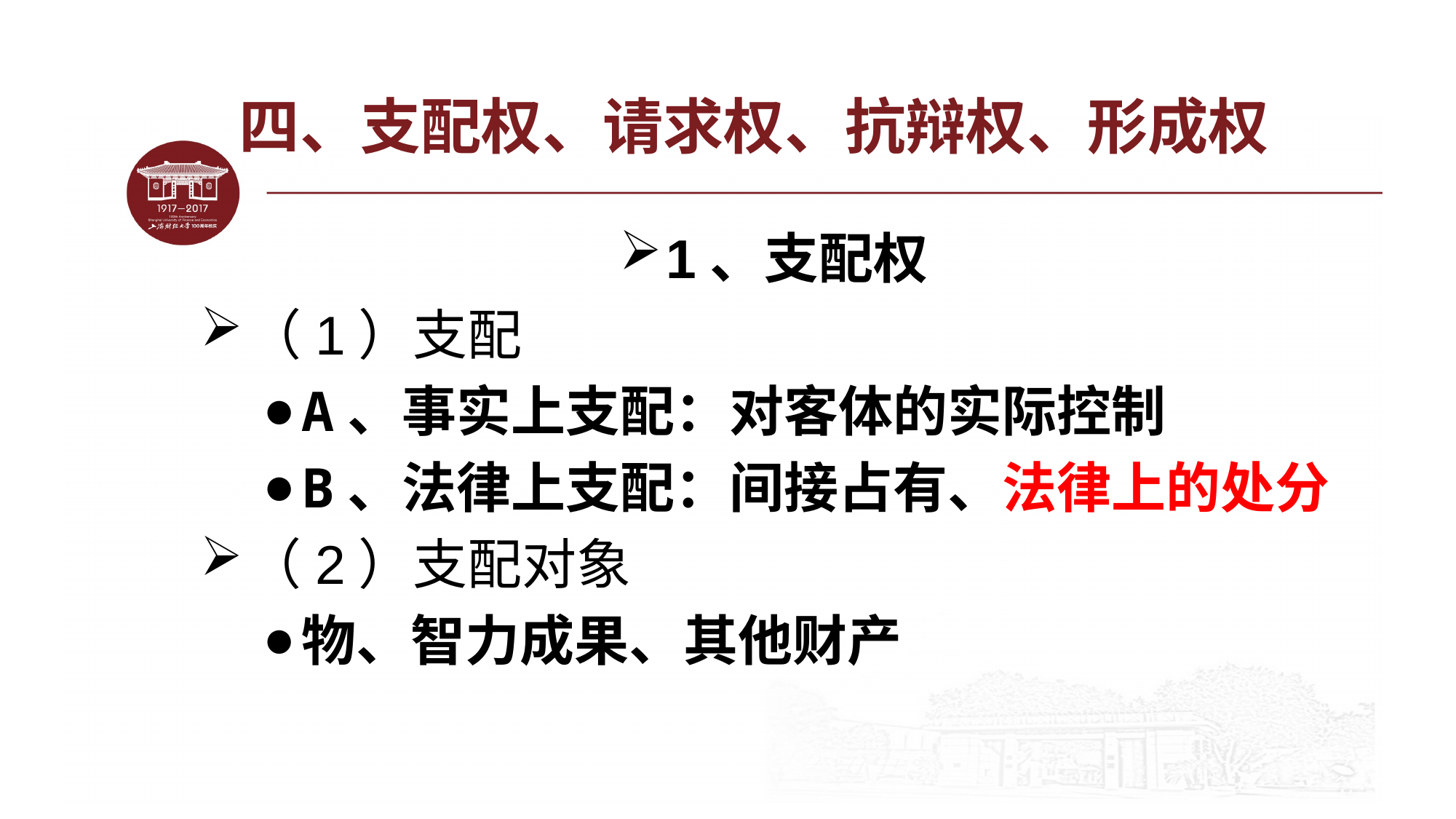

# 四、支配权、请求权、抗辩权、形成权
1、支配权
（1）支配
A、事实上支配：对客体的实际控制
B、法律上支配：间接占有、法律上的处分
（2）支配对象
物、智力成果、其他财产